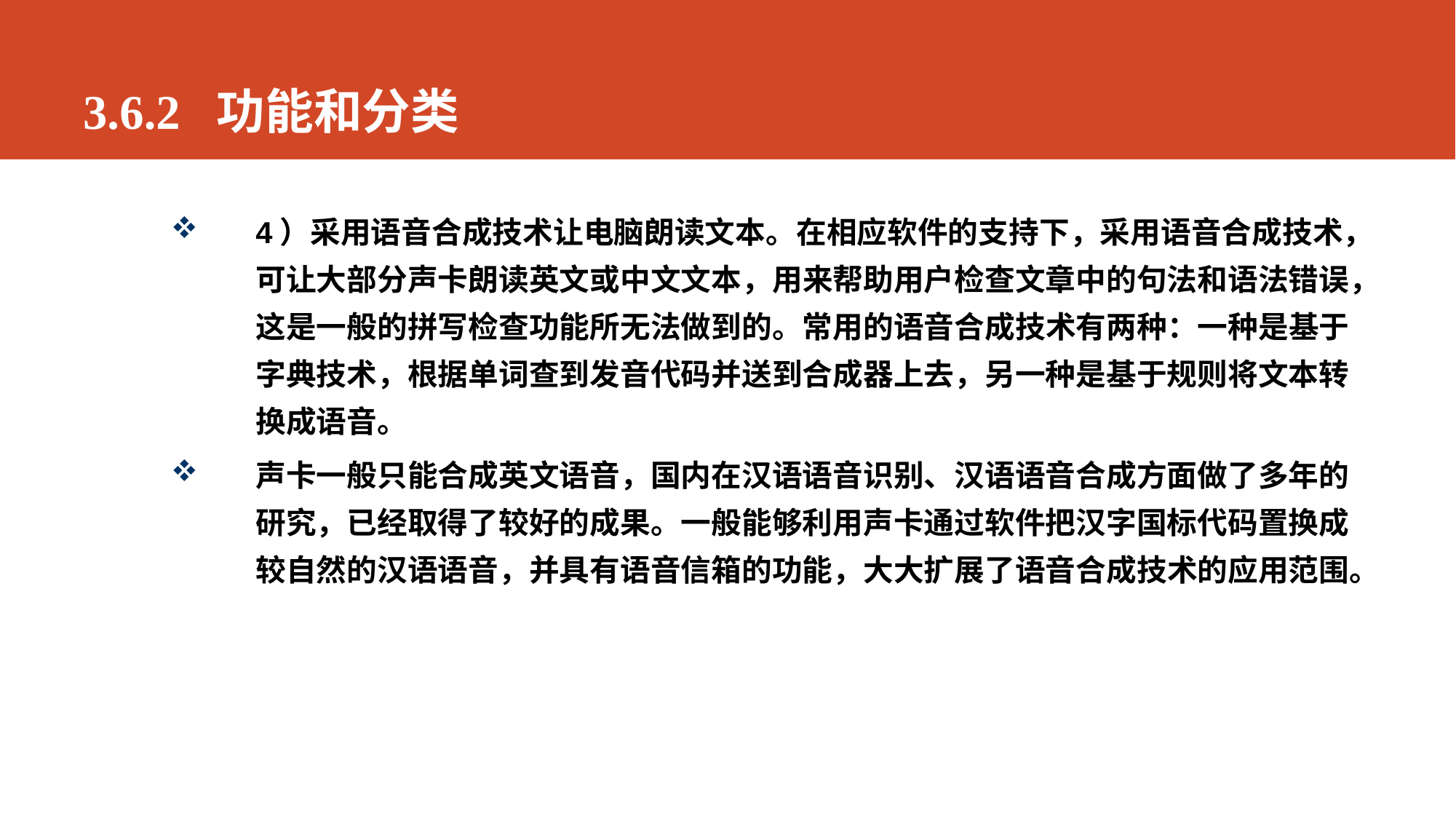

# 3.6.2  功能和分类
4）采用语音合成技术让电脑朗读文本。在相应软件的支持下，采用语音合成技术，可让大部分声卡朗读英文或中文文本，用来帮助用户检查文章中的句法和语法错误，这是一般的拼写检查功能所无法做到的。常用的语音合成技术有两种：一种是基于字典技术，根据单词查到发音代码并送到合成器上去，另一种是基于规则将文本转换成语音。
声卡一般只能合成英文语音，国内在汉语语音识别、汉语语音合成方面做了多年的研究，已经取得了较好的成果。一般能够利用声卡通过软件把汉字国标代码置换成较自然的汉语语音，并具有语音信箱的功能，大大扩展了语音合成技术的应用范围。